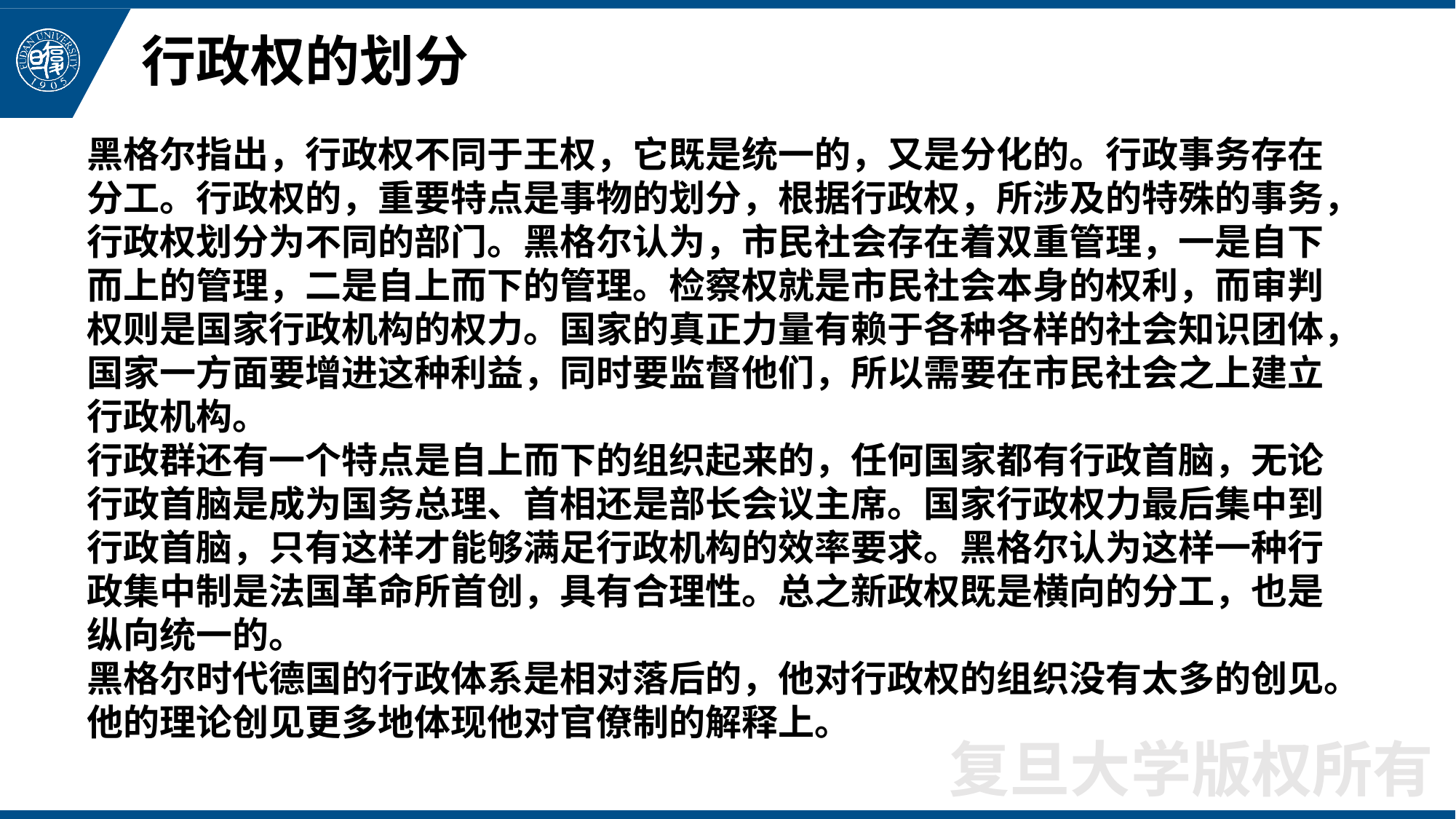

# 行政权的划分
黑格尔指出，行政权不同于王权，它既是统一的，又是分化的。行政事务存在分工。行政权的，重要特点是事物的划分，根据行政权，所涉及的特殊的事务，行政权划分为不同的部门。黑格尔认为，市民社会存在着双重管理，一是自下而上的管理，二是自上而下的管理。检察权就是市民社会本身的权利，而审判权则是国家行政机构的权力。国家的真正力量有赖于各种各样的社会知识团体，国家一方面要增进这种利益，同时要监督他们，所以需要在市民社会之上建立行政机构。
行政群还有一个特点是自上而下的组织起来的，任何国家都有行政首脑，无论行政首脑是成为国务总理、首相还是部长会议主席。国家行政权力最后集中到行政首脑，只有这样才能够满足行政机构的效率要求。黑格尔认为这样一种行政集中制是法国革命所首创，具有合理性。总之新政权既是横向的分工，也是纵向统一的。
黑格尔时代德国的行政体系是相对落后的，他对行政权的组织没有太多的创见。他的理论创见更多地体现他对官僚制的解释上。